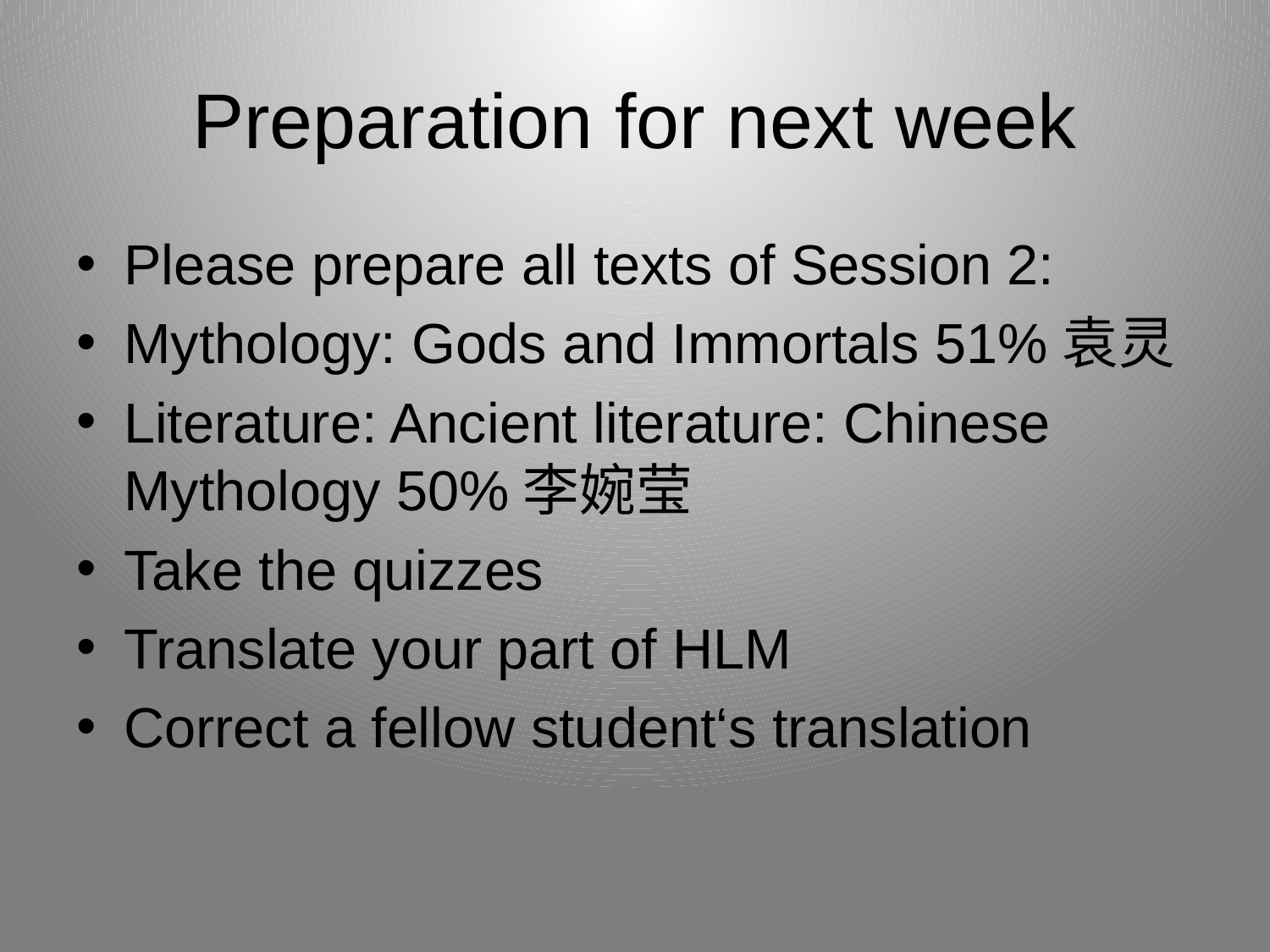

# Preparation for next week
Please prepare all texts of Session 2:
Mythology: Gods and Immortals 51%袁灵
Literature: Ancient literature: Chinese Mythology 50%李婉莹
Take the quizzes
Translate your part of HLM
Correct a fellow student‘s translation